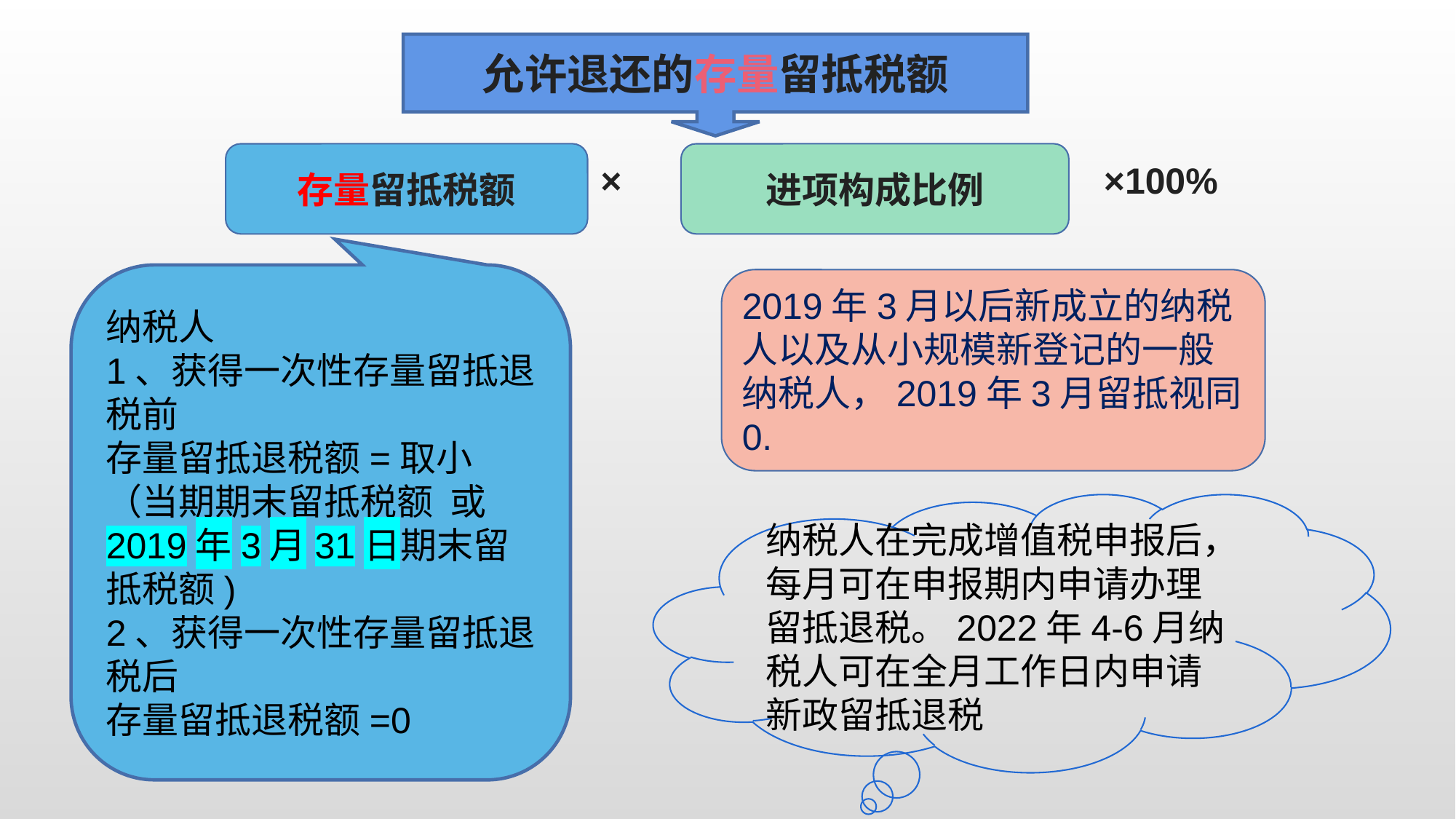

允许退还的存量留抵税额
存量留抵税额
进项构成比例
×100%
×
纳税人
1、获得一次性存量留抵退税前
存量留抵退税额=取小（当期期末留抵税额  或  2019年3月31日期末留抵税额)
2、获得一次性存量留抵退税后
存量留抵退税额=0
2019年3月以后新成立的纳税人以及从小规模新登记的一般纳税人，2019年3月留抵视同0.
纳税人在完成增值税申报后，每月可在申报期内申请办理留抵退税。2022年4-6月纳税人可在全月工作日内申请新政留抵退税